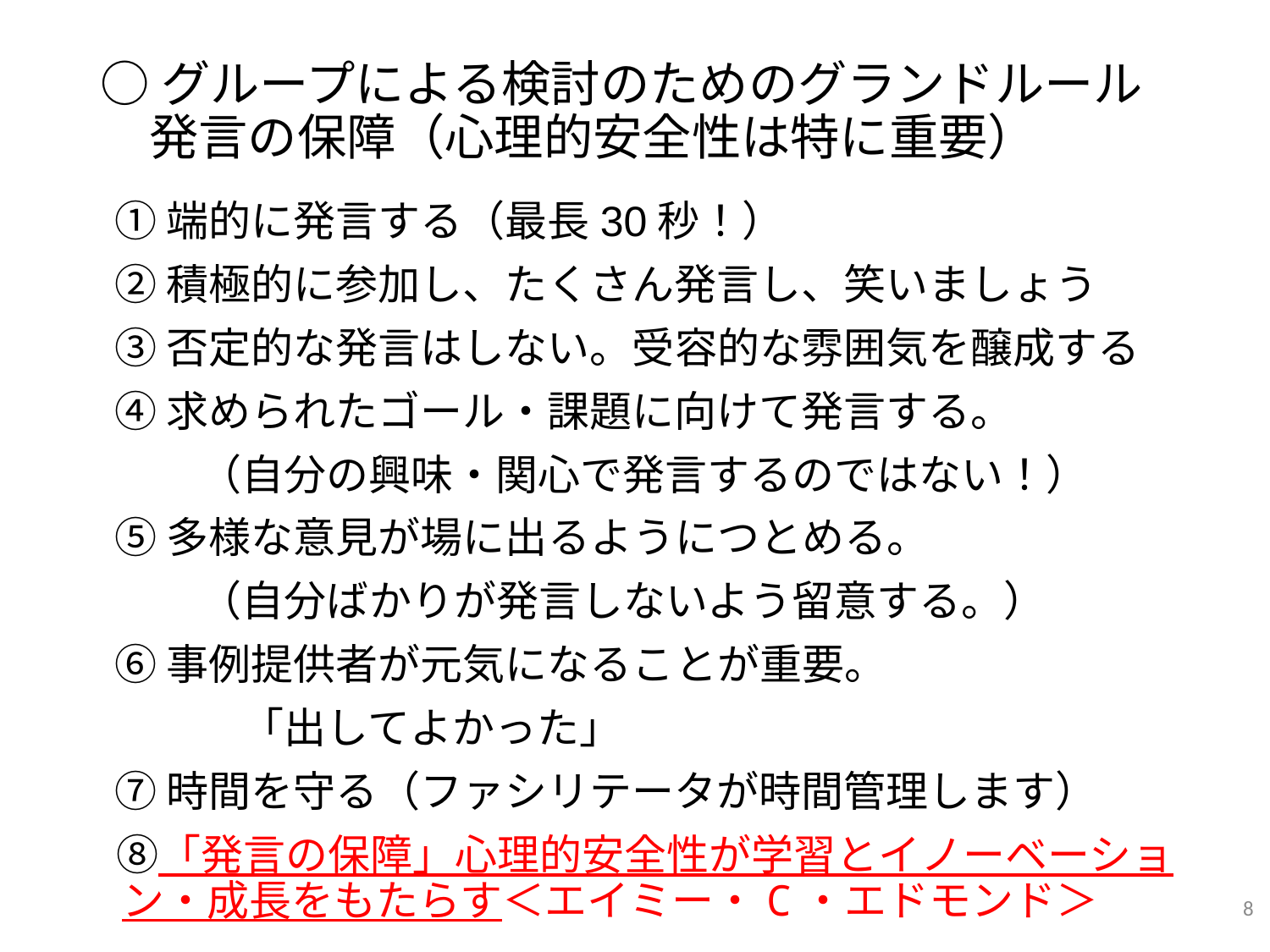

# ○グループによる検討のためのグランドルール 　発言の保障（心理的安全性は特に重要）
　① 端的に発言する（最長30秒！）
　② 積極的に参加し、たくさん発言し、笑いましょう
　③ 否定的な発言はしない。受容的な雰囲気を醸成する
　④ 求められたゴール・課題に向けて発言する。
　　　（自分の興味・関心で発言するのではない！）
　⑤ 多様な意見が場に出るようにつとめる。
　　　（自分ばかりが発言しないよう留意する。）
　⑥ 事例提供者が元気になることが重要。
　　　　「出してよかった」
　⑦ 時間を守る（ファシリテータが時間管理します）
　⑧「発言の保障」心理的安全性が学習とイノーベーション・成長をもたらす＜エイミー・C・エドモンド＞

8